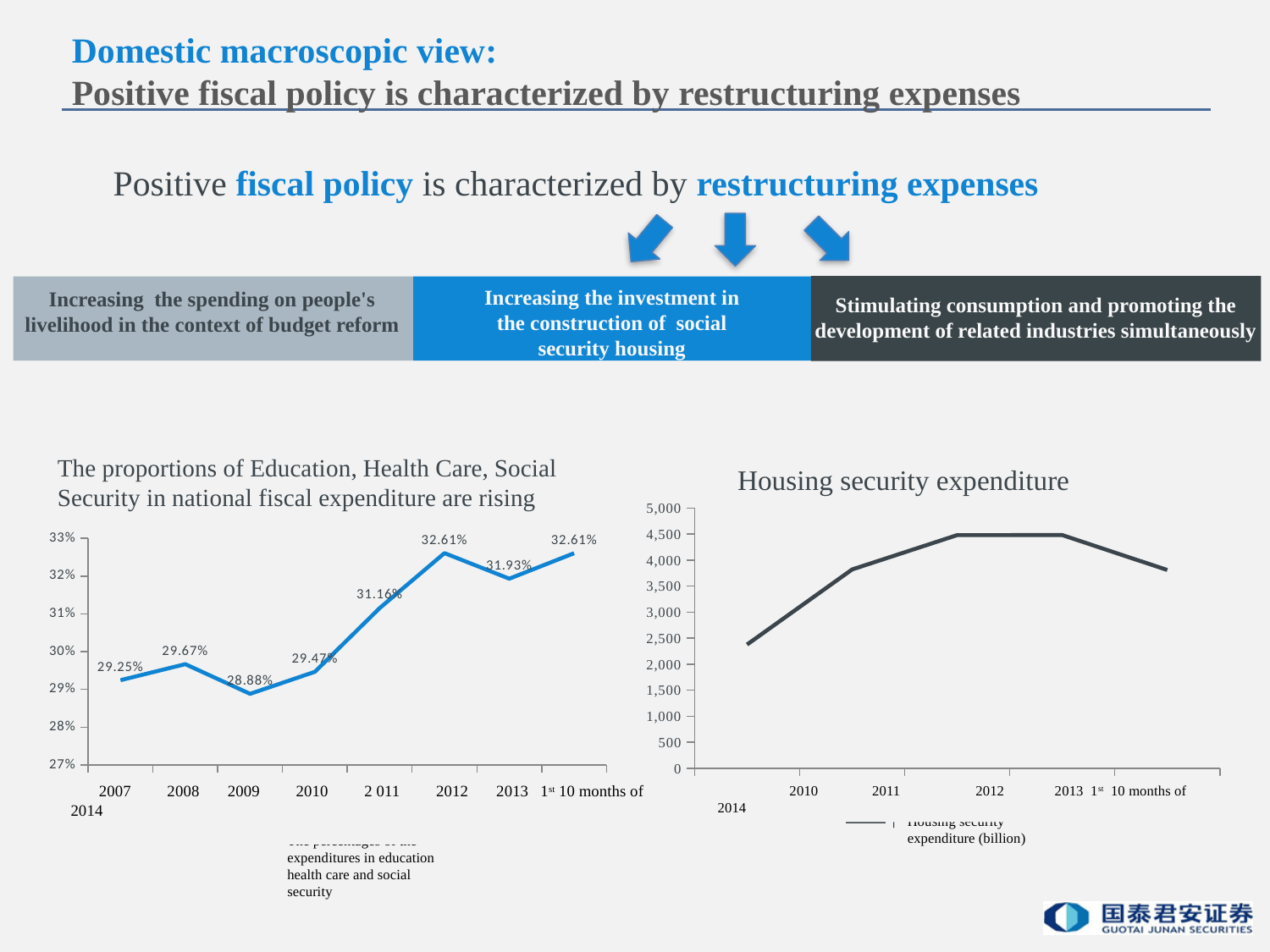

Domestic macroscopic view:
Positive fiscal policy is characterized by restructuring expenses
Positive fiscal policy is characterized by restructuring expenses

Increasing the investment in the construction of  social security housing
Increasing  the spending on people's livelihood in the context of budget reform
Stimulating consumption and promoting the development of related industries simultaneously
The proportions of Education, Health Care, Social Security in national fiscal expenditure are rising
Housing security expenditure

### Chart

| Category |  |
|---|---|
| 2010 | 2376.88 |
| 2011 | 3820.69 |
| 2012 | 4479.620000000004 |
| 2013 | 4480.55 |
| 2014年前10月 | 3810.0 |

### Chart

| Category |  |
|---|---|
| 2007 | 0.2924677615211319 |
| 2008 | 0.2967047573948786 |
| 2009 | 0.2888391902849725 |
| 2010 | 0.2946878168318904 |
| 2011 | 0.3115508332022112 |
| 2012 | 0.32609576415705166 |
| 2013 | 0.3193176623130261 |
| 2014年前10月 | 0.326061748162407 |
       2007         2008       2009         2010         2 011         2012       2013   1st 10 months of 2014

                    2010               2011                     2012              2013  1st  10 months of 2014
Housing security expenditure (billion)
The percentages of the expenditures in education health care and social security